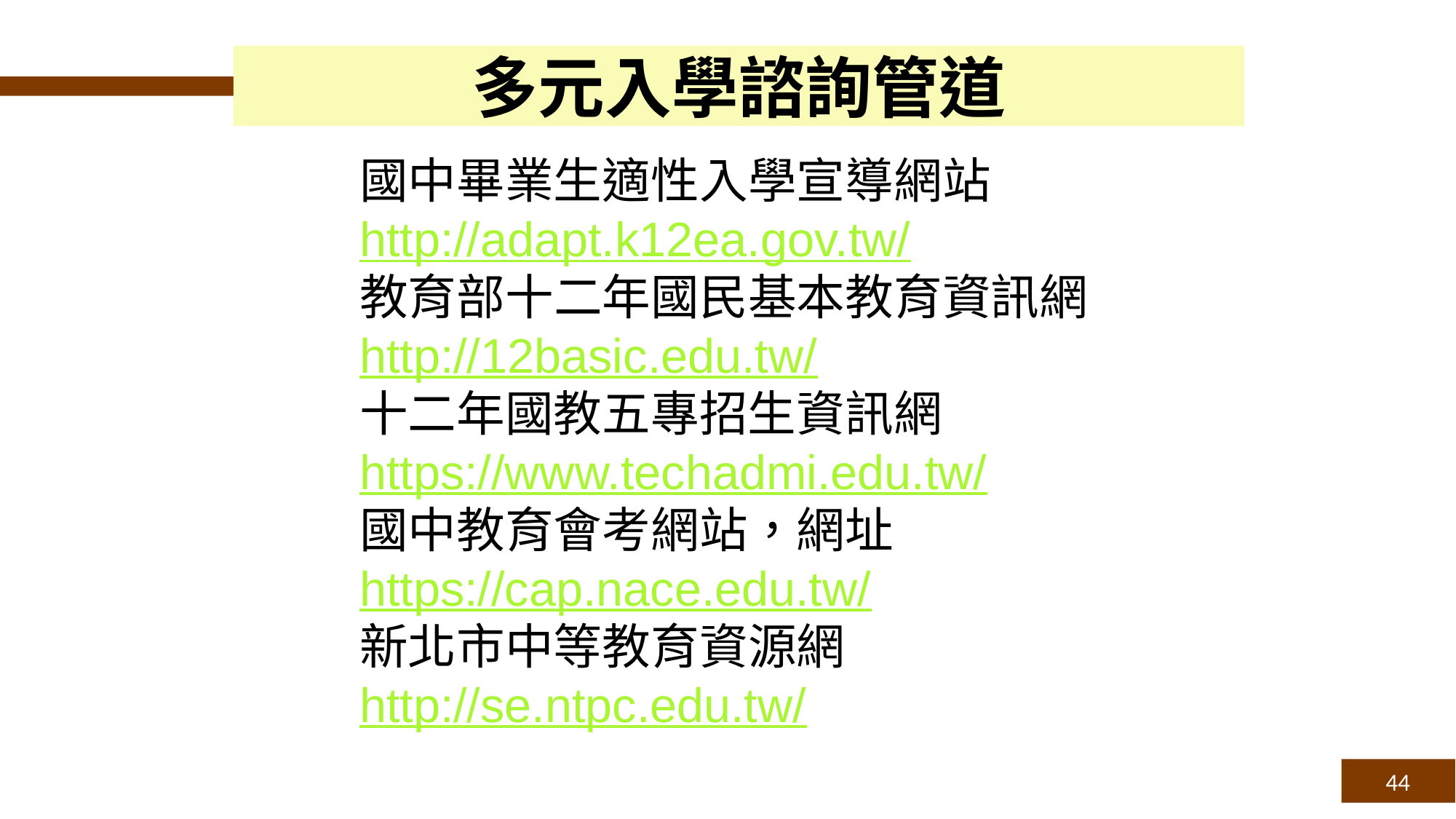

多元入學諮詢管道

國中畢業生適性入學宣導網站
http://adapt.k12ea.gov.tw/
教育部十二年國民基本教育資訊網
http://12basic.edu.tw/
十二年國教五專招生資訊網
https://www.techadmi.edu.tw/
國中教育會考網站，網址
https://cap.nace.edu.tw/
新北市中等教育資源網
http://se.ntpc.edu.tw/

44